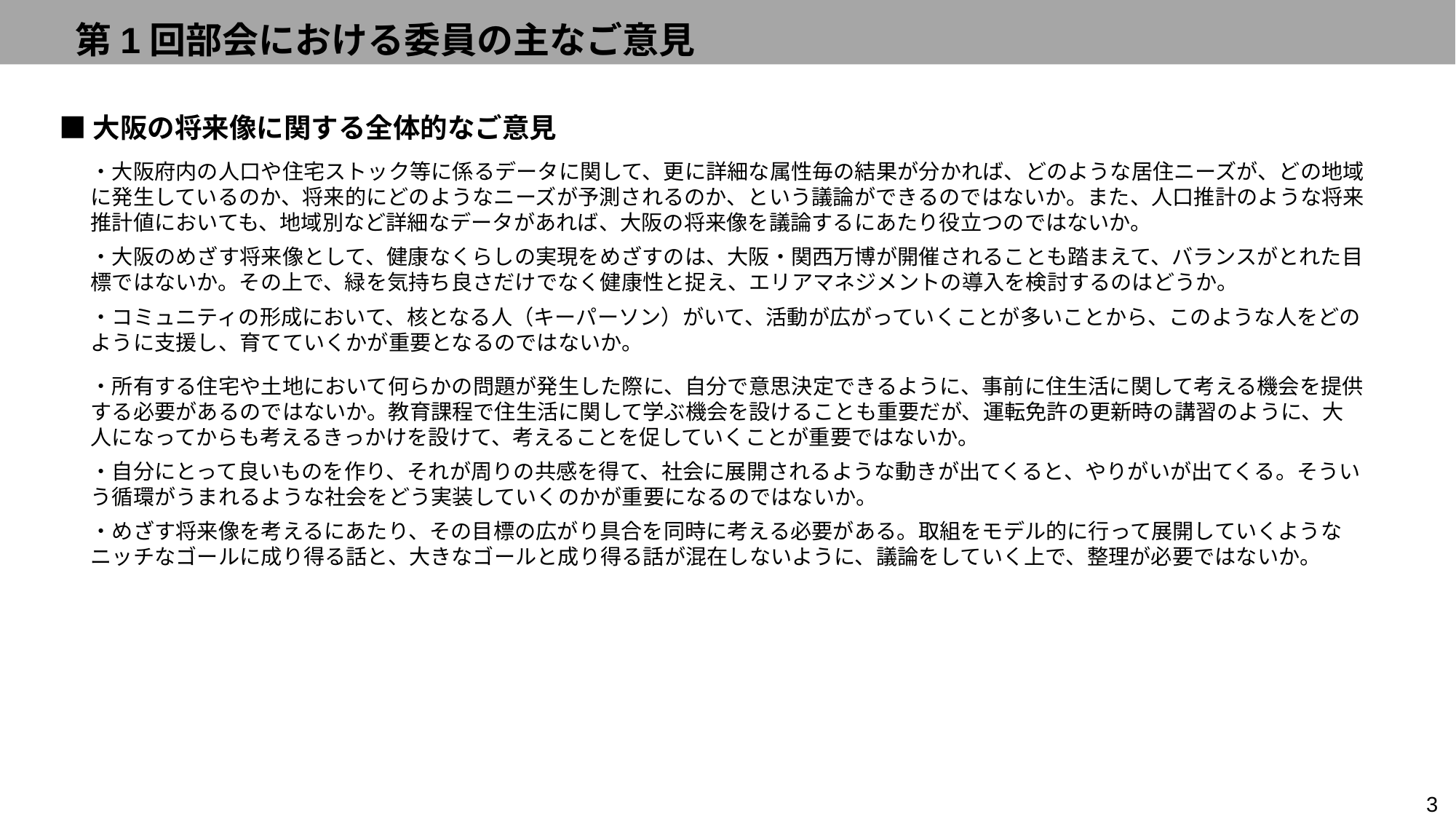

第1回部会における委員の主なご意見
■大阪の将来像に関する全体的なご意見

・大阪府内の人口や住宅ストック等に係るデータに関して、更に詳細な属性毎の結果が分かれば、どのような居住ニーズが、どの地域に発生しているのか、将来的にどのようなニーズが予測されるのか、という議論ができるのではないか。また、人口推計のような将来推計値においても、地域別など詳細なデータがあれば、大阪の将来像を議論するにあたり役立つのではないか。

・大阪のめざす将来像として、健康なくらしの実現をめざすのは、大阪・関西万博が開催されることも踏まえて、バランスがとれた目標ではないか。その上で、緑を気持ち良さだけでなく健康性と捉え、エリアマネジメントの導入を検討するのはどうか。

・コミュニティの形成において、核となる人（キーパーソン）がいて、活動が広がっていくことが多いことから、このような人をどのように支援し、育てていくかが重要となるのではないか。

・所有する住宅や土地において何らかの問題が発生した際に、自分で意思決定できるように、事前に住生活に関して考える機会を提供する必要があるのではないか。教育課程で住生活に関して学ぶ機会を設けることも重要だが、運転免許の更新時の講習のように、大人になってからも考えるきっかけを設けて、考えることを促していくことが重要ではないか。

・自分にとって良いものを作り、それが周りの共感を得て、社会に展開されるような動きが出てくると、やりがいが出てくる。そういう循環がうまれるような社会をどう実装していくのかが重要になるのではないか。

・めざす将来像を考えるにあたり、その目標の広がり具合を同時に考える必要がある。取組をモデル的に行って展開していくようなニッチなゴールに成り得る話と、大きなゴールと成り得る話が混在しないように、議論をしていく上で、整理が必要ではないか。

3